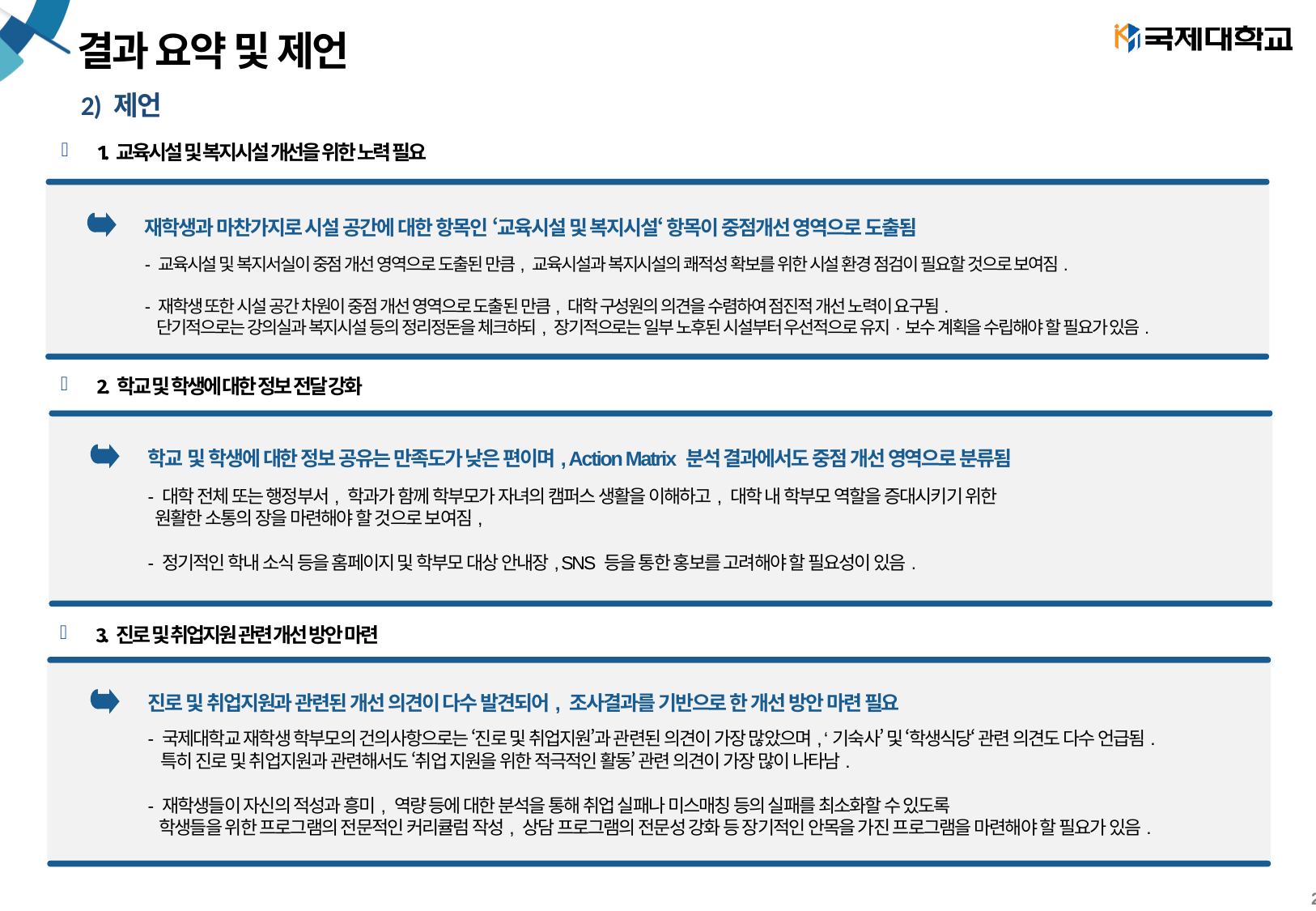

# 결과 요약 및 제언
2) 제언
1. 교육시설 및 복지시설 개선을 위한 노력 필요

재학생과 마찬가지로 시설 공간에 대한 항목인 ‘교육시설 및 복지시설‘ 항목이 중점개선 영역으로 도출됨

- 교육시설 및 복지서실이 중점 개선 영역으로 도출된 만큼, 교육시설과 복지시설의 쾌적성 확보를 위한 시설 환경 점검이 필요할 것으로 보여짐.
- 재학생 또한 시설 공간 차원이 중점 개선 영역으로 도출된 만큼, 대학 구성원의 의견을 수렴하여 점진적 개선 노력이 요구됨.
  단기적으로는 강의실과 복지시설 등의 정리정돈을 체크하되, 장기적으로는 일부 노후된 시설부터 우선적으로 유지·보수 계획을 수립해야 할 필요가 있음.

2. 학교 및 학생에 대한 정보 전달 강화

학교 및 학생에 대한 정보 공유는 만족도가 낮은 편이며, Action Matrix 분석 결과에서도 중점 개선 영역으로 분류됨

- 대학 전체 또는 행정부서, 학과가 함께 학부모가 자녀의 캠퍼스 생활을 이해하고, 대학 내 학부모 역할을 증대시키기 위한
  원활한 소통의 장을 마련해야 할 것으로 보여짐,

- 정기적인 학내 소식 등을 홈페이지 및 학부모 대상 안내장, SNS 등을 통한 홍보를 고려해야 할 필요성이 있음.

3. 진로 및 취업지원 관련 개선 방안 마련

진로 및 취업지원과 관련된 개선 의견이 다수 발견되어, 조사결과를 기반으로 한 개선 방안 마련 필요

- 국제대학교 재학생 학부모의 건의사항으로는 ‘진로 및 취업지원’과 관련된 의견이 가장 많았으며, ‘기숙사’ 및 ‘학생식당‘ 관련 의견도 다수 언급됨.
   특히 진로 및 취업지원과 관련해서도 ‘취업 지원을 위한 적극적인 활동’ 관련 의견이 가장 많이 나타남.

- 재학생들이 자신의 적성과 흥미, 역량 등에 대한 분석을 통해 취업 실패나 미스매칭 등의 실패를 최소화할 수 있도록
   학생들을 위한 프로그램의 전문적인 커리큘럼 작성, 상담 프로그램의 전문성 강화 등 장기적인 안목을 가진 프로그램을 마련해야 할 필요가 있음.